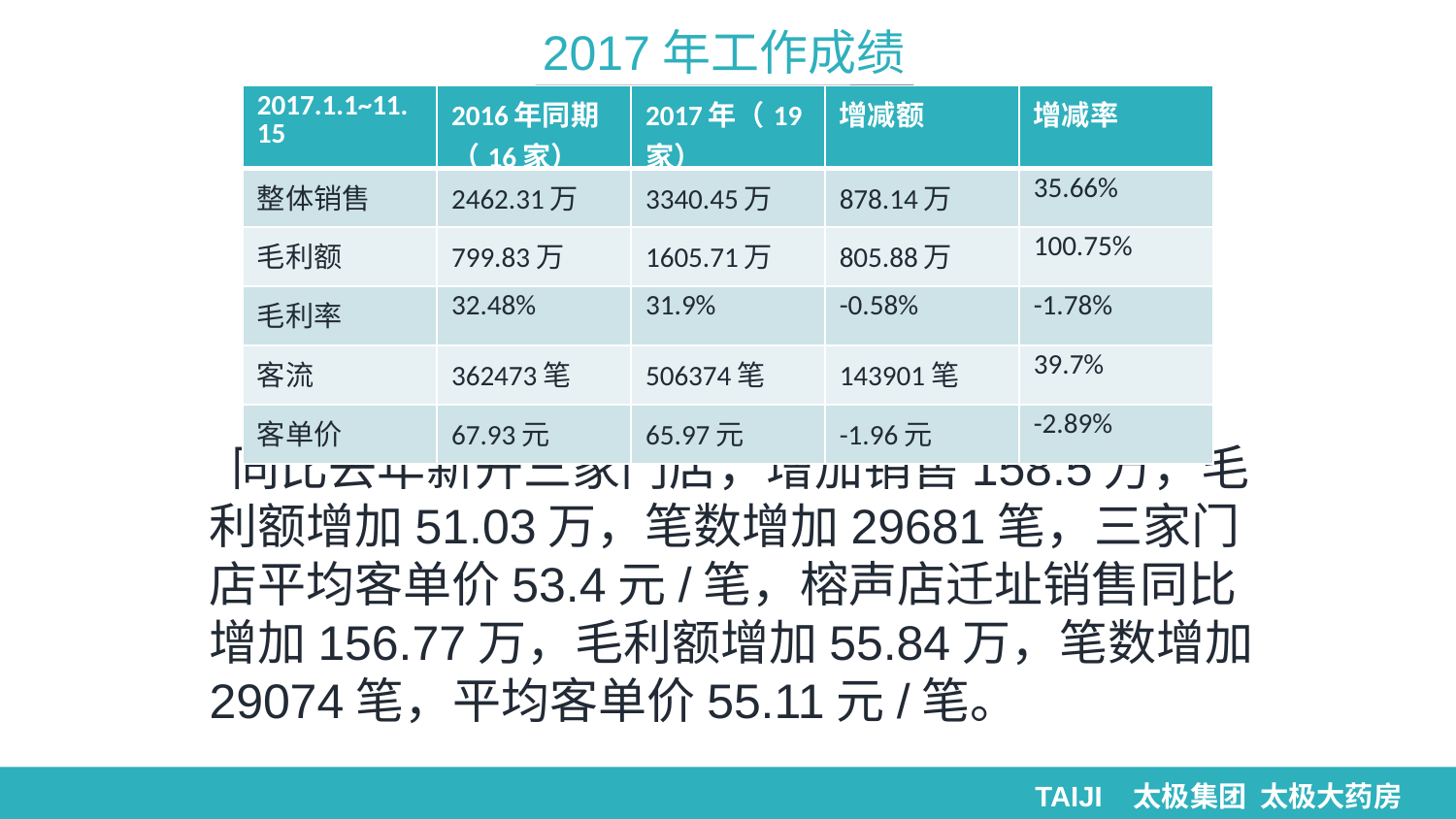

2017年工作成绩
| 2017.1.1~11.15 | 2016年同期（16家） | 2017年（19家） | 增减额 | 增减率 |
| --- | --- | --- | --- | --- |
| 整体销售 | 2462.31万 | 3340.45万 | 878.14万 | 35.66% |
| 毛利额 | 799.83万 | 1605.71万 | 805.88万 | 100.75% |
| 毛利率 | 32.48% | 31.9% | -0.58% | -1.78% |
| 客流 | 362473笔 | 506374笔 | 143901笔 | 39.7% |
| 客单价 | 67.93元 | 65.97元 | -1.96元 | -2.89% |

 同比去年新开三家门店，增加销售158.5万，毛利额增加51.03万，笔数增加29681笔，三家门店平均客单价53.4元/笔，榕声店迁址销售同比增加156.77万，毛利额增加55.84万，笔数增加29074笔，平均客单价55.11元/笔。

TAIJI   太极集团  太极大药房